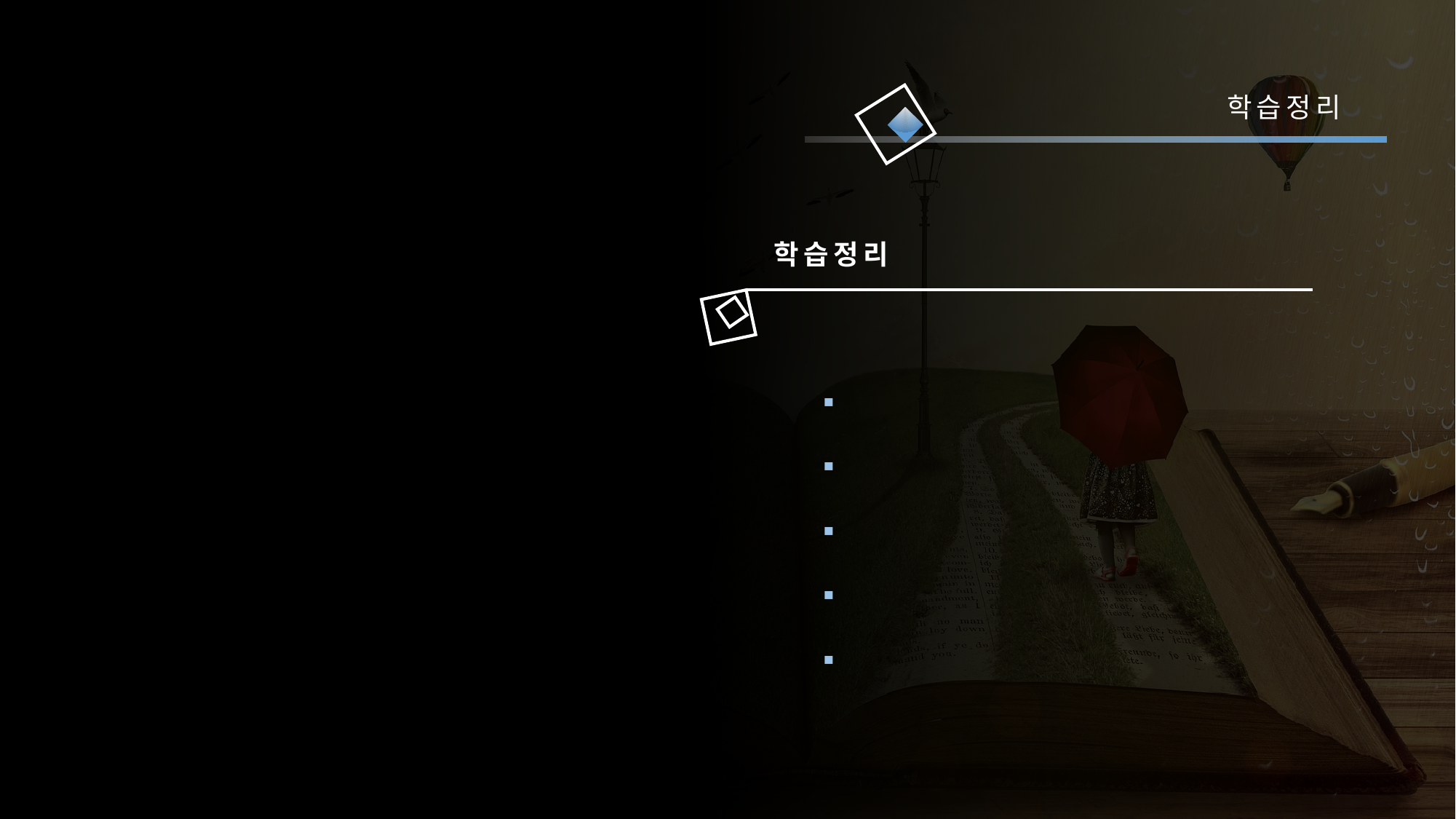

학습정리

학습정리

이곳에 학습 정리를 적어 주십시오.
이곳에 학습 정리를 적어 주십시오.
이곳에 학습 정리를 적어 주십시오.
이곳에 학습 정리를 적어 주십시오.
이곳에 학습 정리를 적어 주십시오.